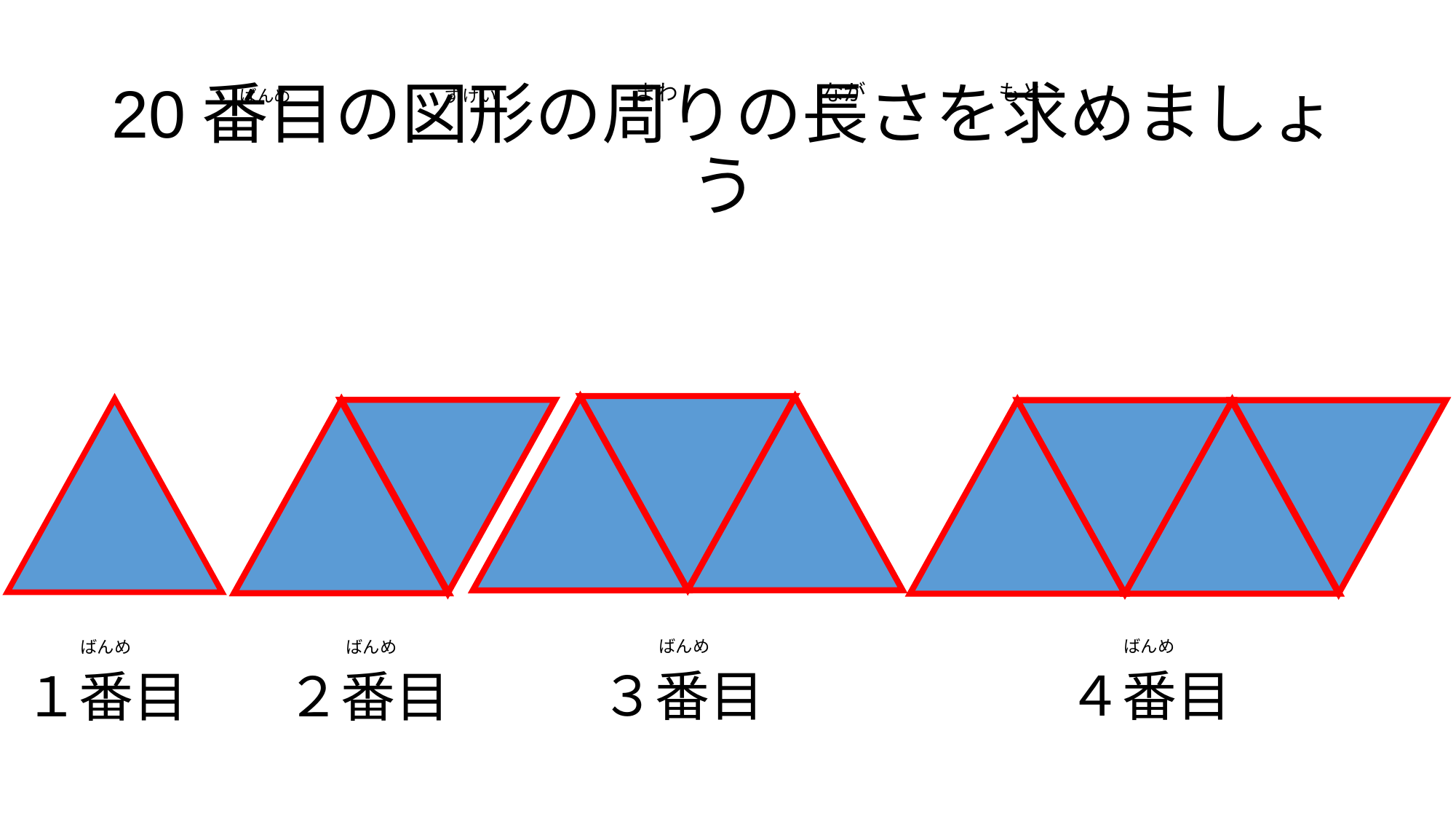

まわ
　もと
　なが
　ばんめ
　ずけい
# 20番目の図形の周りの長さを求めましょう

　ばんめ
　ばんめ
　ばんめ
　ばんめ
３番目
４番目
１番目
２番目